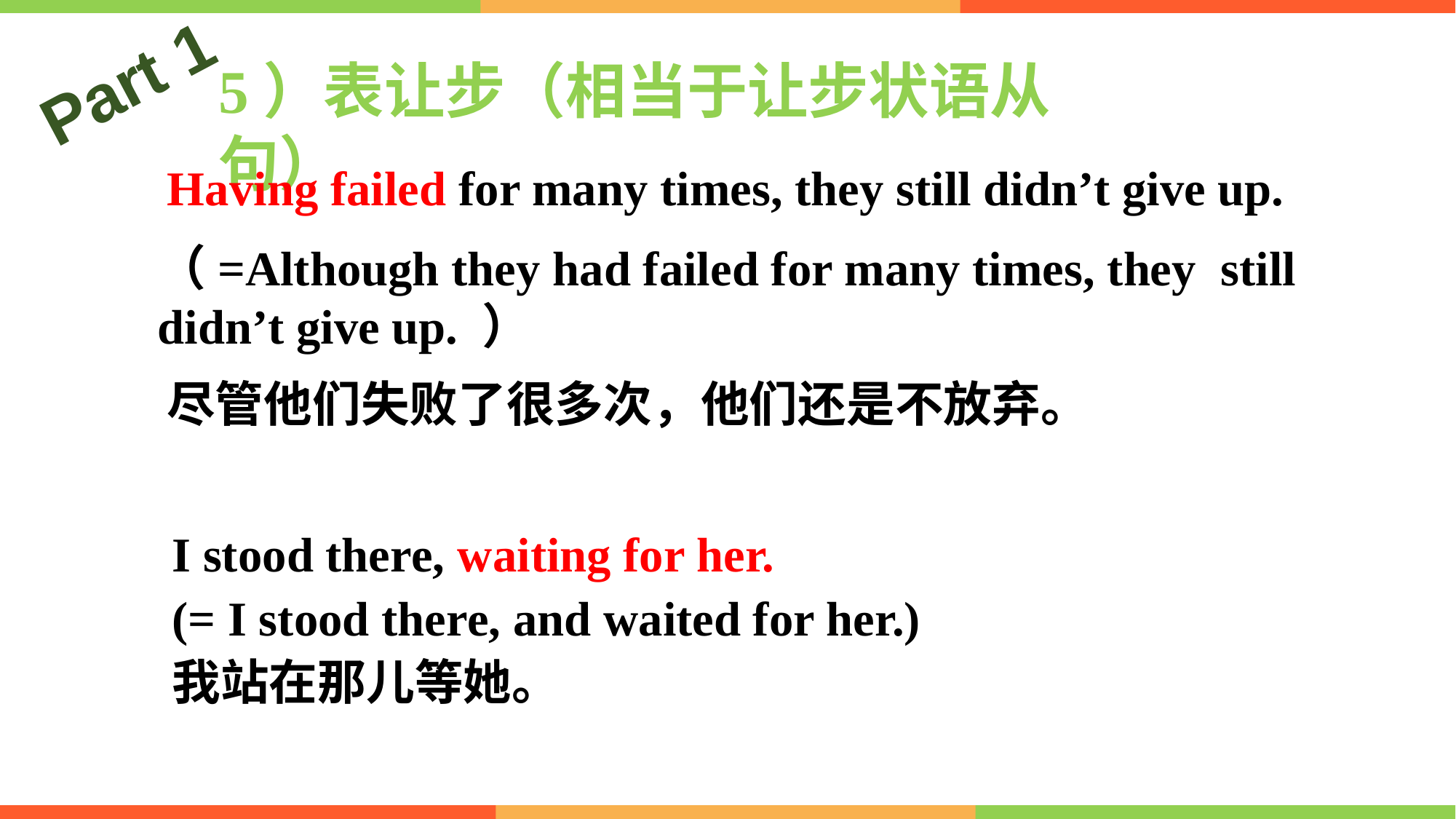

Part 1
5）表让步（相当于让步状语从句）
Having failed for many times, they still didn’t give up.
（=Although they had failed for many times, they  still didn’t give up. ）
尽管他们失败了很多次，他们还是不放弃。
I stood there, waiting for her.
(= I stood there, and waited for her.)
我站在那儿等她。